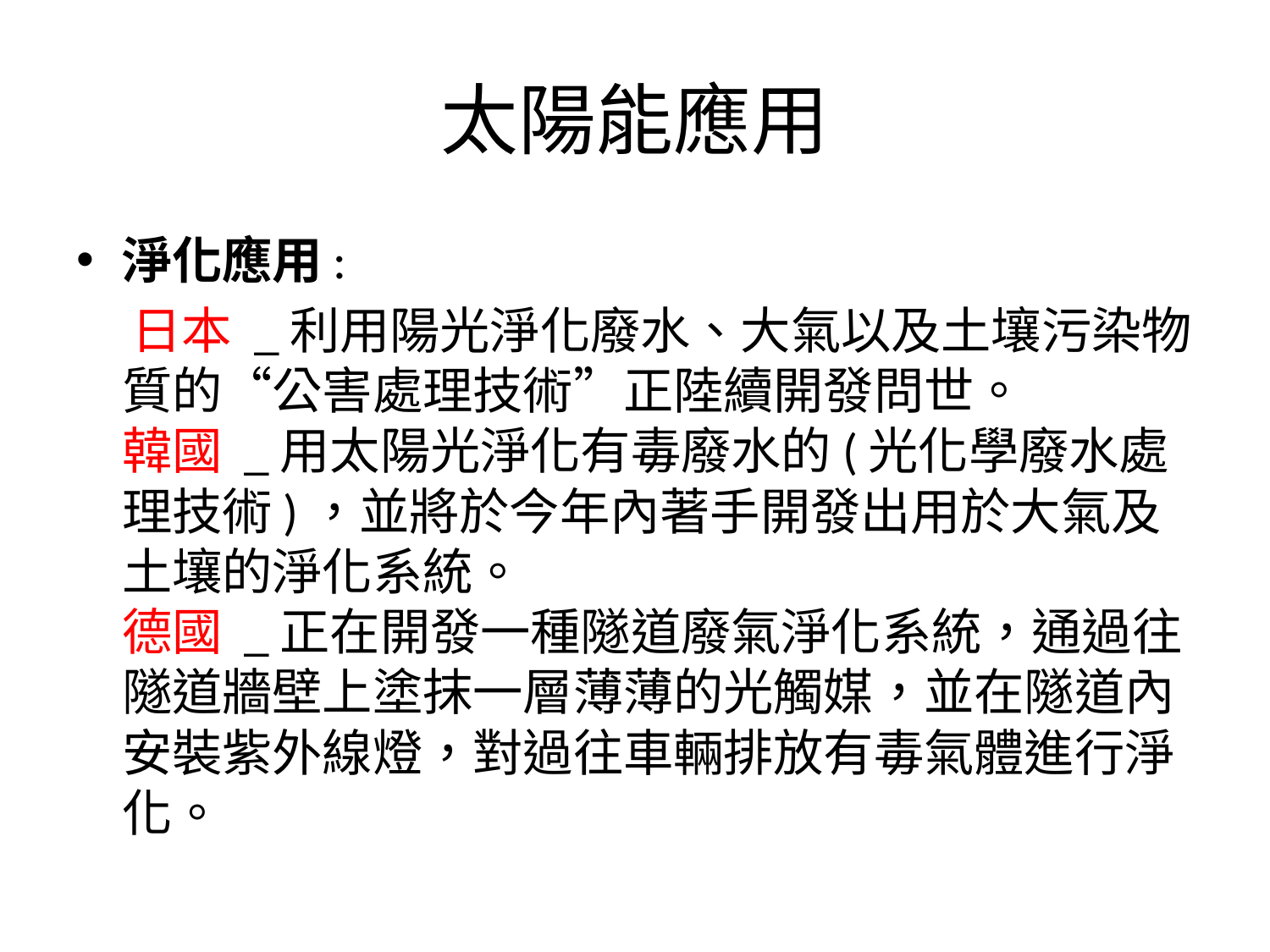

# 太陽能應用
淨化應用:
    日本 _利用陽光淨化廢水、大氣以及土壤污染物質的“公害處理技術”正陸續開發問世。
韓國 _用太陽光淨化有毒廢水的(光化學廢水處理技術)，並將於今年內著手開發出用於大氣及土壤的淨化系統。
德國 _正在開發一種隧道廢氣淨化系統，通過往隧道牆壁上塗抹一層薄薄的光觸媒，並在隧道內安裝紫外線燈，對過往車輛排放有毒氣體進行淨化。